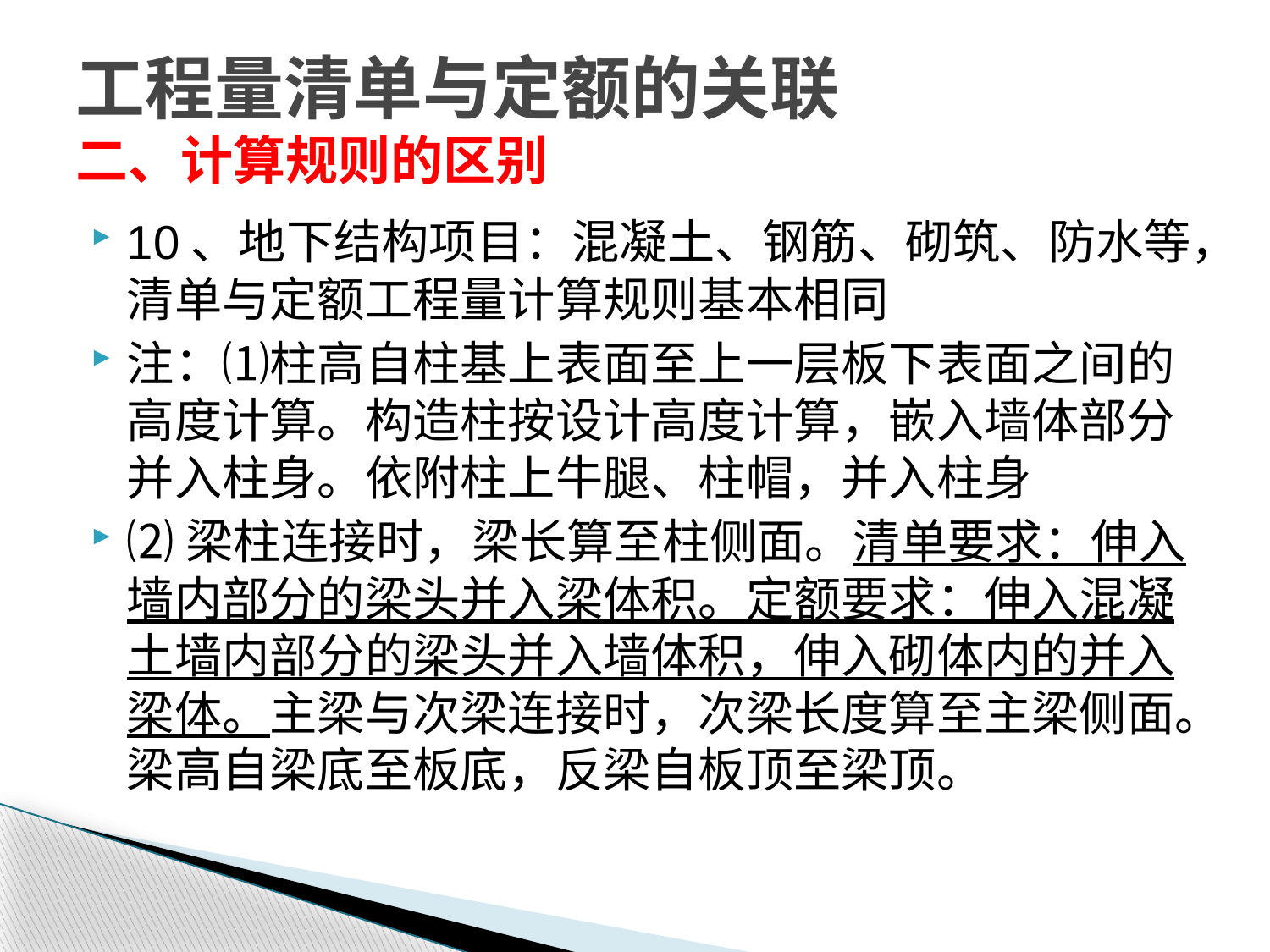

# 工程量清单与定额的关联 二、计算规则的区别
10、地下结构项目：混凝土、钢筋、砌筑、防水等，清单与定额工程量计算规则基本相同
注：⑴柱高自柱基上表面至上一层板下表面之间的高度计算。构造柱按设计高度计算，嵌入墙体部分并入柱身。依附柱上牛腿、柱帽，并入柱身
⑵梁柱连接时，梁长算至柱侧面。清单要求：伸入墙内部分的梁头并入梁体积。定额要求：伸入混凝土墙内部分的梁头并入墙体积，伸入砌体内的并入梁体。主梁与次梁连接时，次梁长度算至主梁侧面。梁高自梁底至板底，反梁自板顶至梁顶。